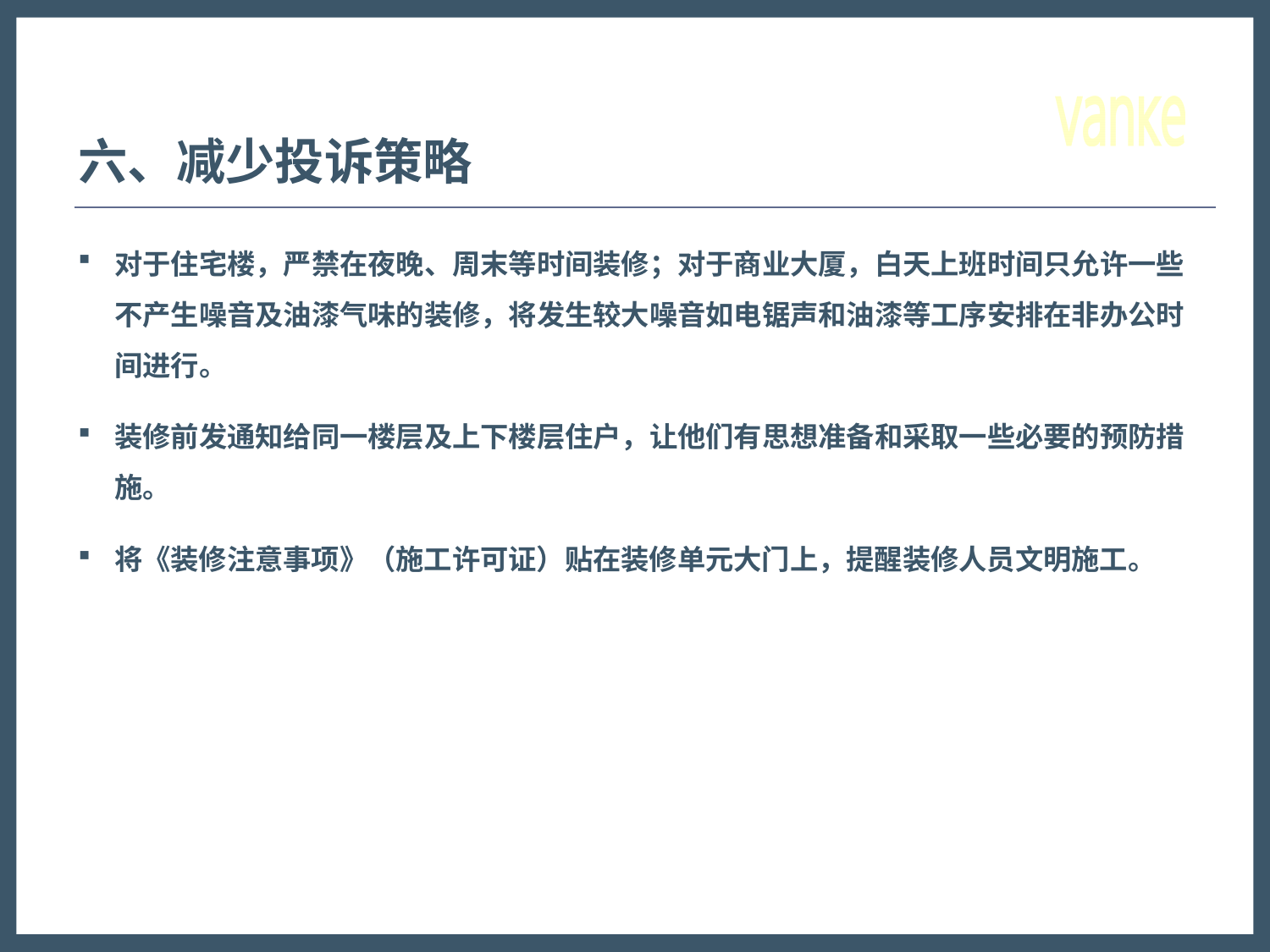

# 六、减少投诉策略
对于住宅楼，严禁在夜晚、周末等时间装修；对于商业大厦，白天上班时间只允许一些不产生噪音及油漆气味的装修，将发生较大噪音如电锯声和油漆等工序安排在非办公时间进行。
装修前发通知给同一楼层及上下楼层住户，让他们有思想准备和采取一些必要的预防措施。
将《装修注意事项》（施工许可证）贴在装修单元大门上，提醒装修人员文明施工。